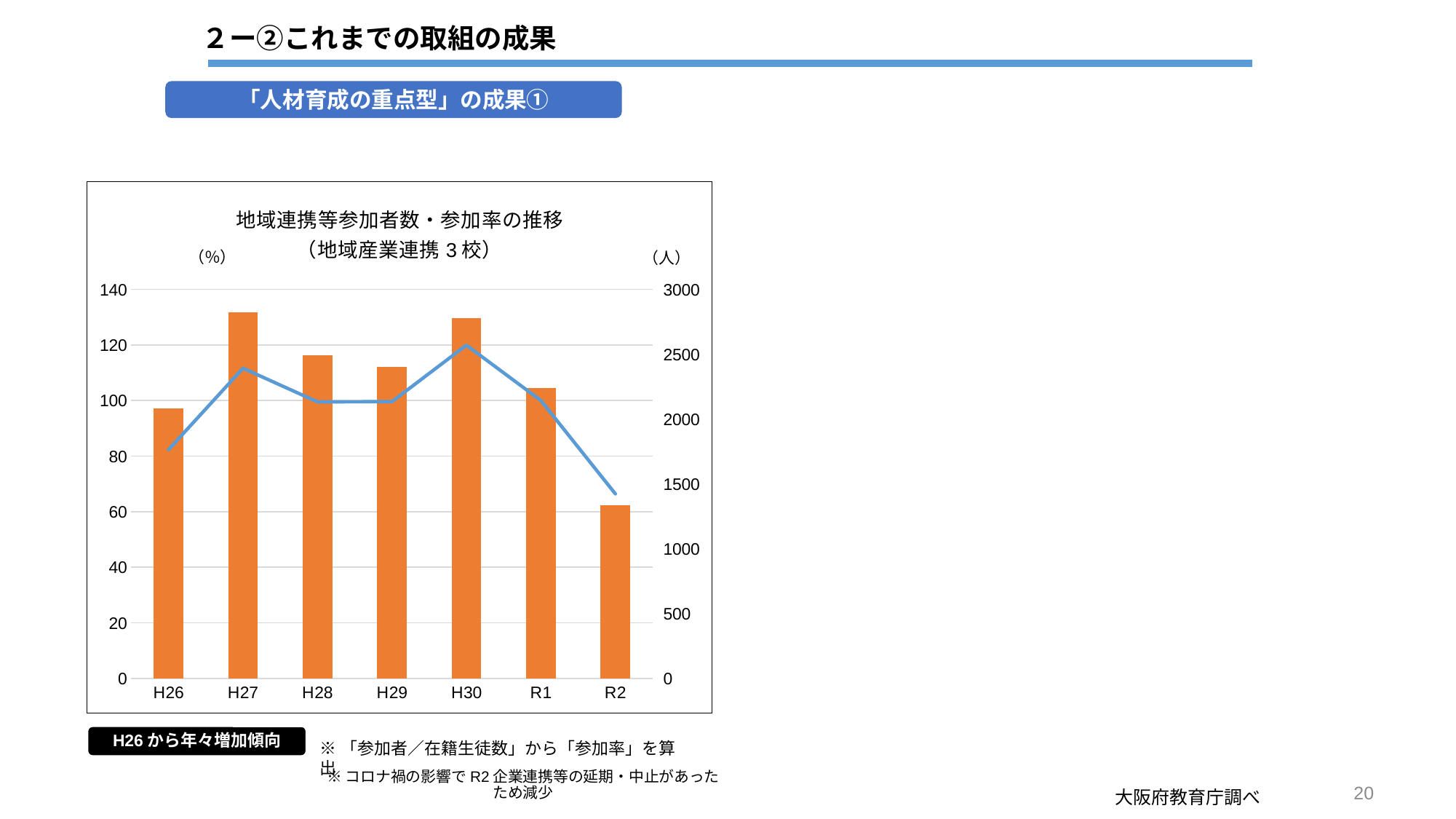

２ー②これまでの取組の成果
「人材育成の重点型」の成果①

### Chart: 地域連携等参加者数・参加率の推移
（地域産業連携3校）

| Category | 参加者(人) | 参加率(%) |
|---|---|---|
| H26 | 2082.0 | 82.3 |
| H27 | 2824.0 | 111.6 |
| H28 | 2493.0 | 99.5 |
| H29 | 2401.0 | 99.6 |
| H30 | 2777.0 | 119.9 |
| R1 | 2237.0 | 100.0 |
| R2 | 1336.0 | 66.4 |
（％）
（人）
H26から年々増加傾向
※「参加者／在籍生徒数」から「参加率」を算出
※コロナ禍の影響でR2企業連携等の延期・中止があったため減少
20
大阪府教育庁調べ